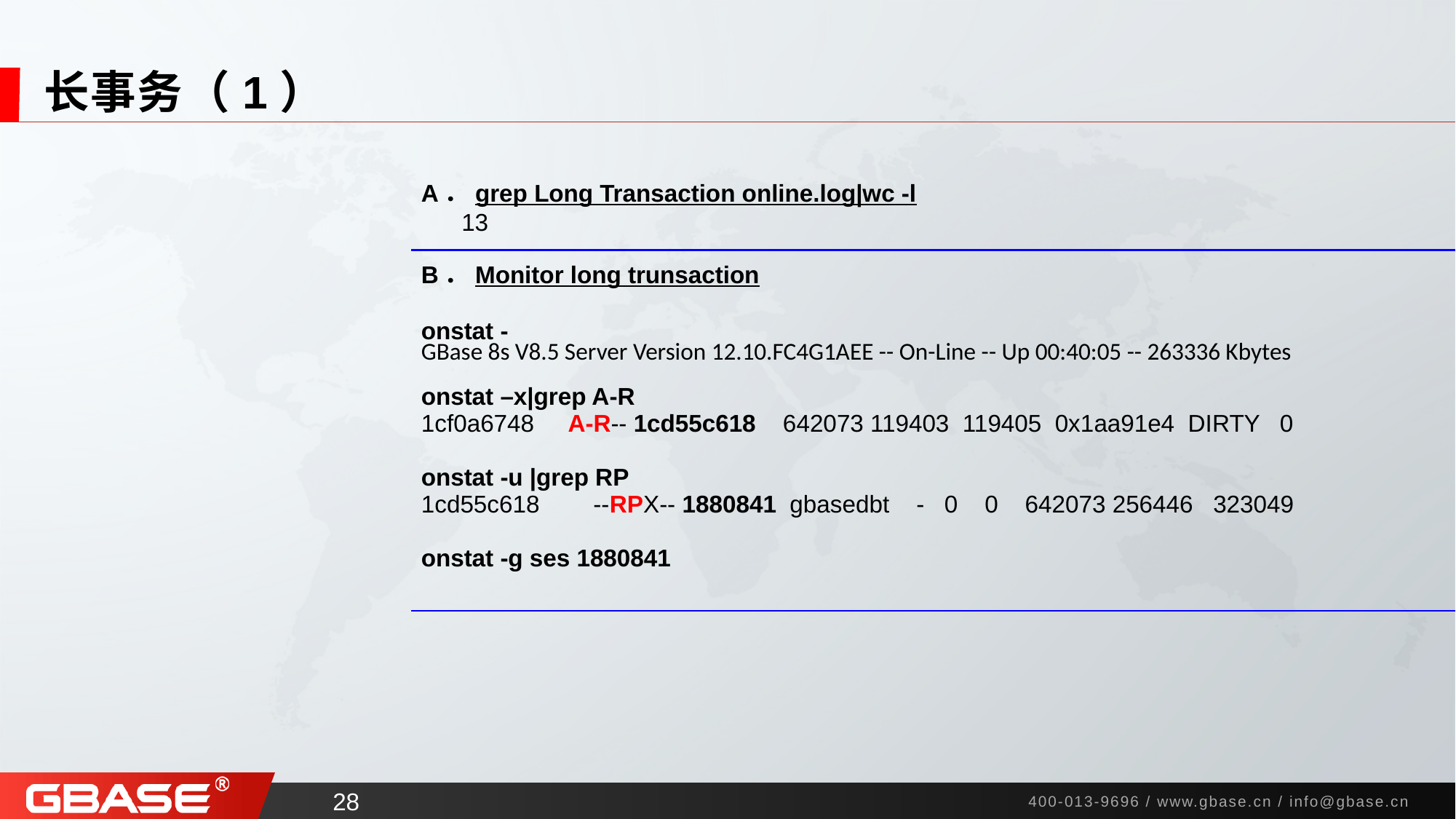

# 长事务（1）

| A．grep Long Transaction online.log|wc -l 13 |
| --- |
| B．Monitor long trunsaction onstat - GBase 8s V8.5 Server Version 12.10.FC4G1AEE -- On-Line -- Up 00:40:05 -- 263336 Kbytes onstat –x|grep A-R 1cf0a6748 A-R-- 1cd55c618 642073 119403 119405 0x1aa91e4 DIRTY 0 onstat -u |grep RP 1cd55c618 --RPX-- 1880841 gbasedbt - 0 0 642073 256446 323049 onstat -g ses 1880841 |